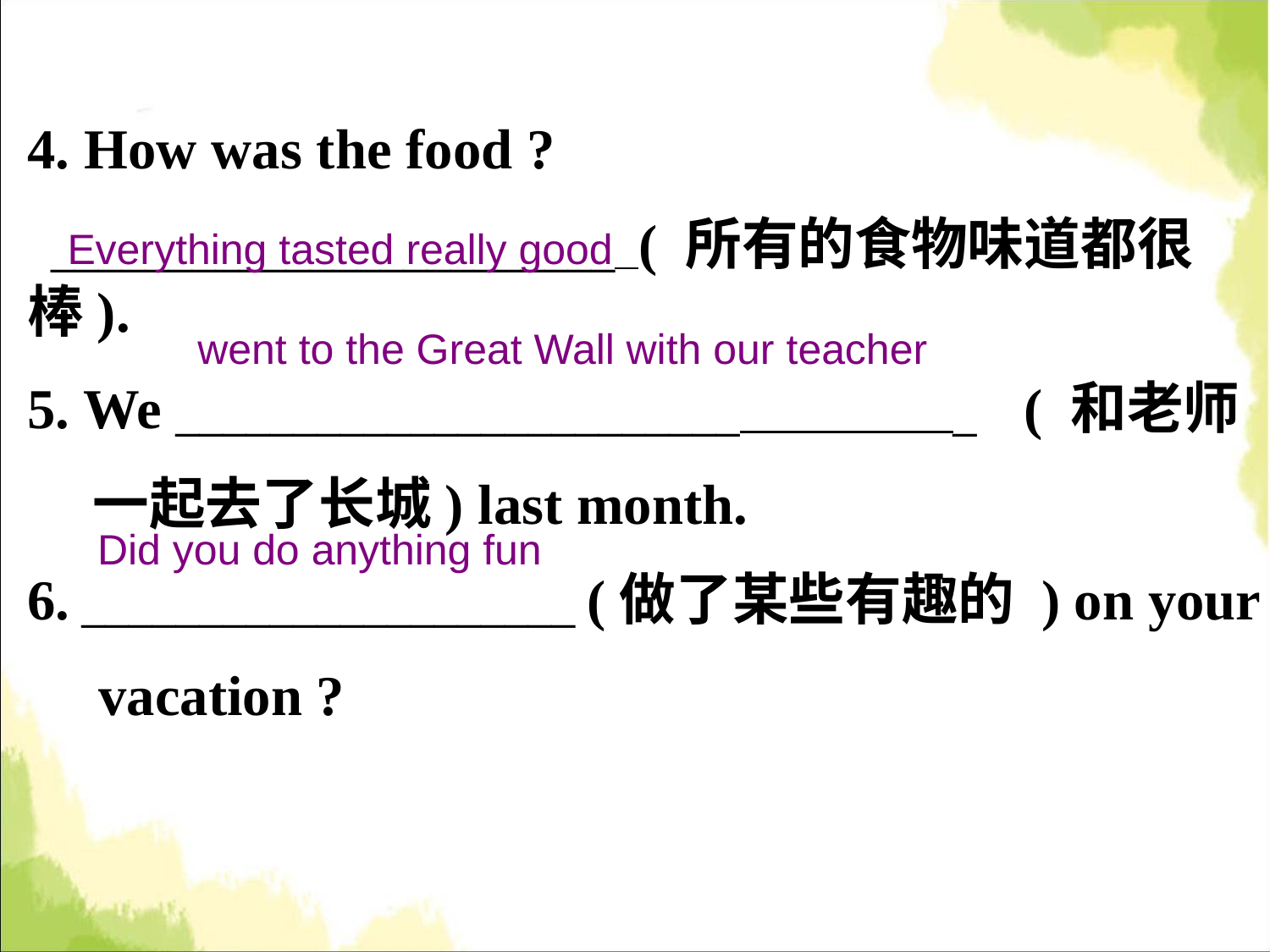

4. How was the food ?
  ________________________  ( 所有的食物味道都很棒).
5. We ________________________                  _    ( 和老师
    一起去了长城) last month.
6. _____________________ (做了某些有趣的 ) on your
     vacation ?
Everything tasted really good
went to the Great Wall with our teacher
Did you do anything fun